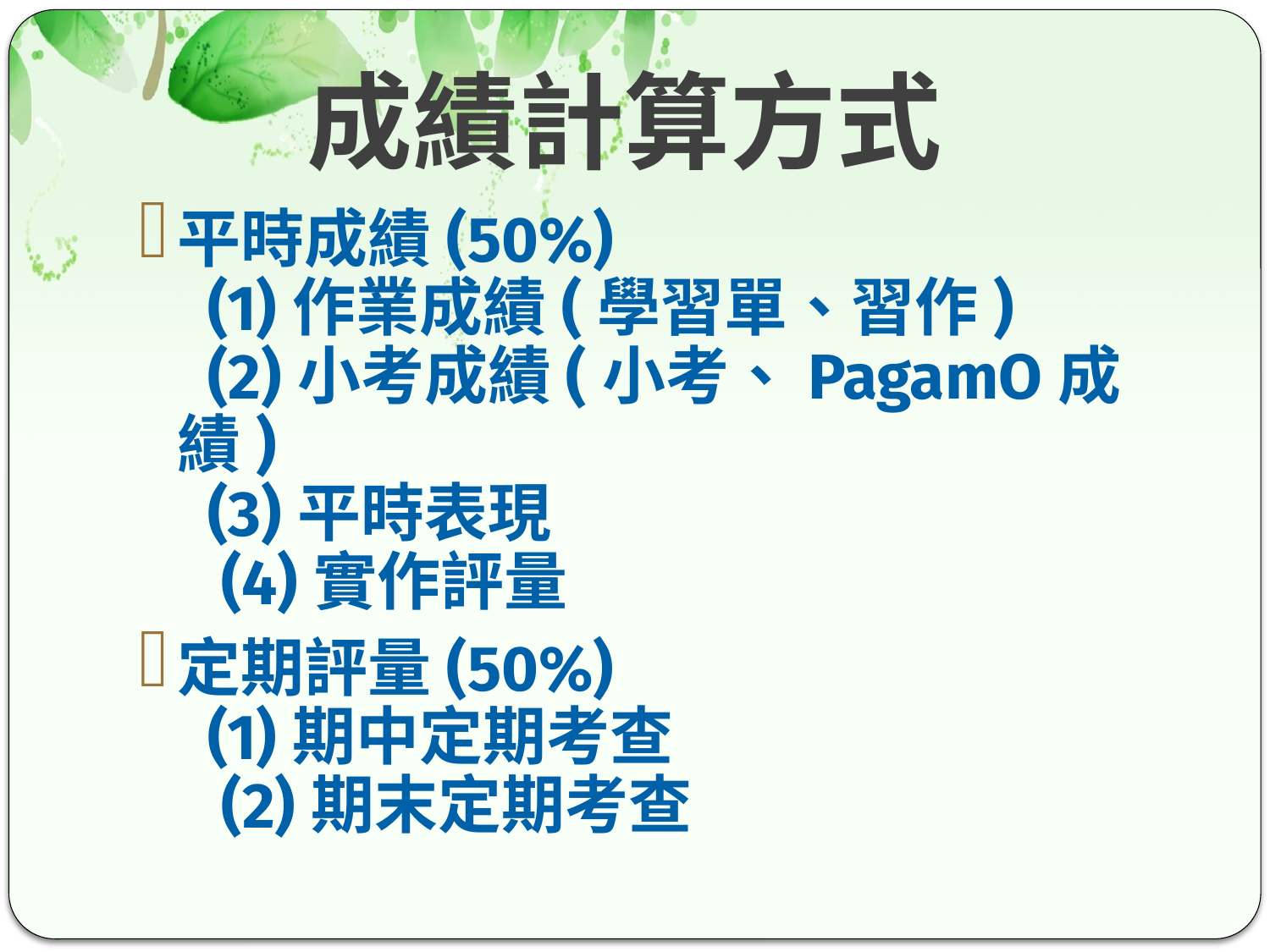

# 成績計算方式
平時成績(50%)
  (1)作業成績(學習單、習作)
  (2)小考成績(小考、PagamO成績)
  (3)平時表現
  (4)實作評量
定期評量(50%)
  (1)期中定期考查
  (2)期末定期考查